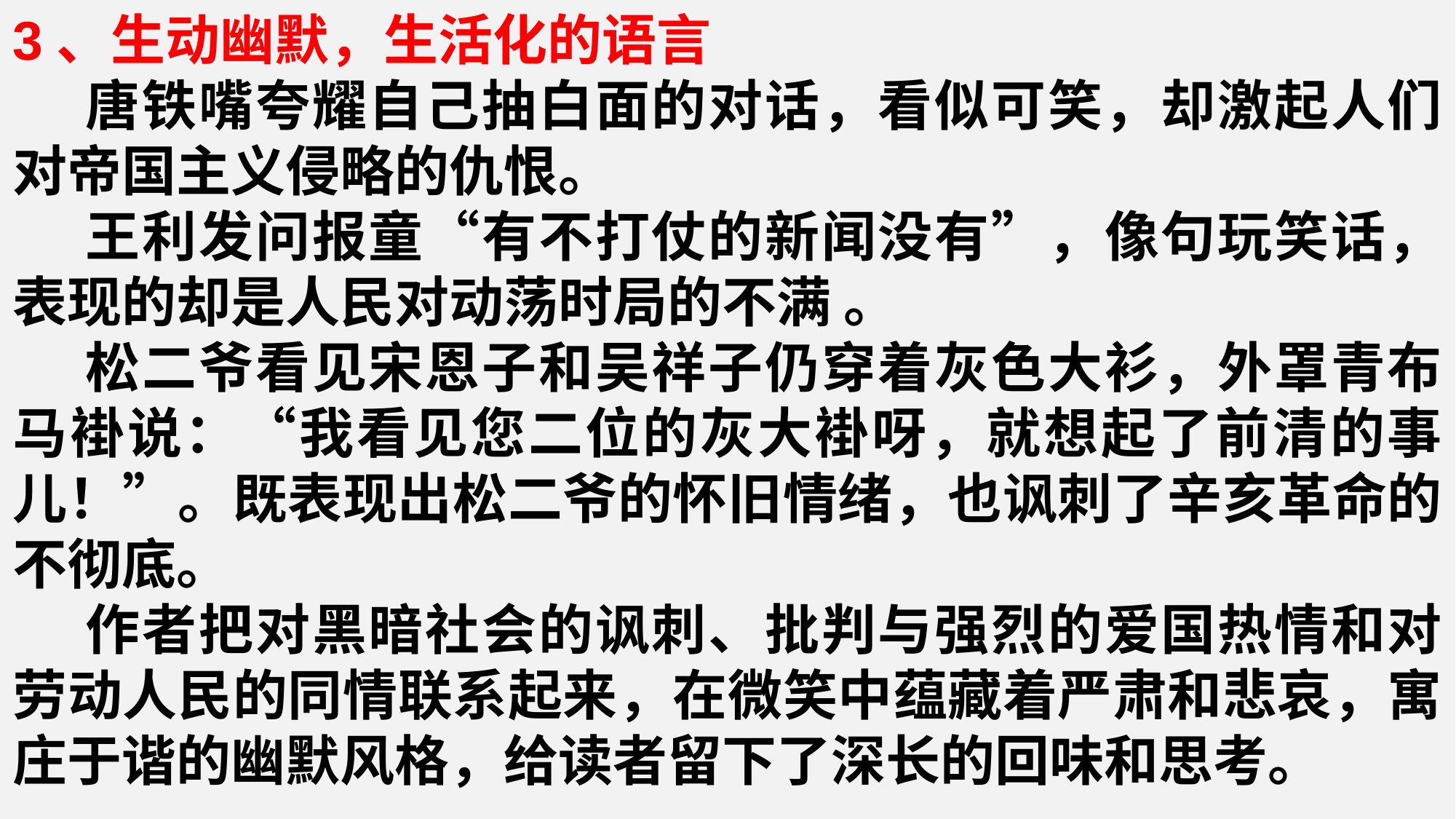

3、生动幽默，生活化的语言
唐铁嘴夸耀自己抽白面的对话，看似可笑，却激起人们对帝国主义侵略的仇恨。
王利发问报童“有不打仗的新闻没有”，像句玩笑话，表现的却是人民对动荡时局的不满 。
松二爷看见宋恩子和吴祥子仍穿着灰色大衫，外罩青布马褂说：“我看见您二位的灰大褂呀，就想起了前清的事儿！”。既表现出松二爷的怀旧情绪，也讽刺了辛亥革命的不彻底。
作者把对黑暗社会的讽刺、批判与强烈的爱国热情和对劳动人民的同情联系起来，在微笑中蕴藏着严肃和悲哀，寓庄于谐的幽默风格，给读者留下了深长的回味和思考。